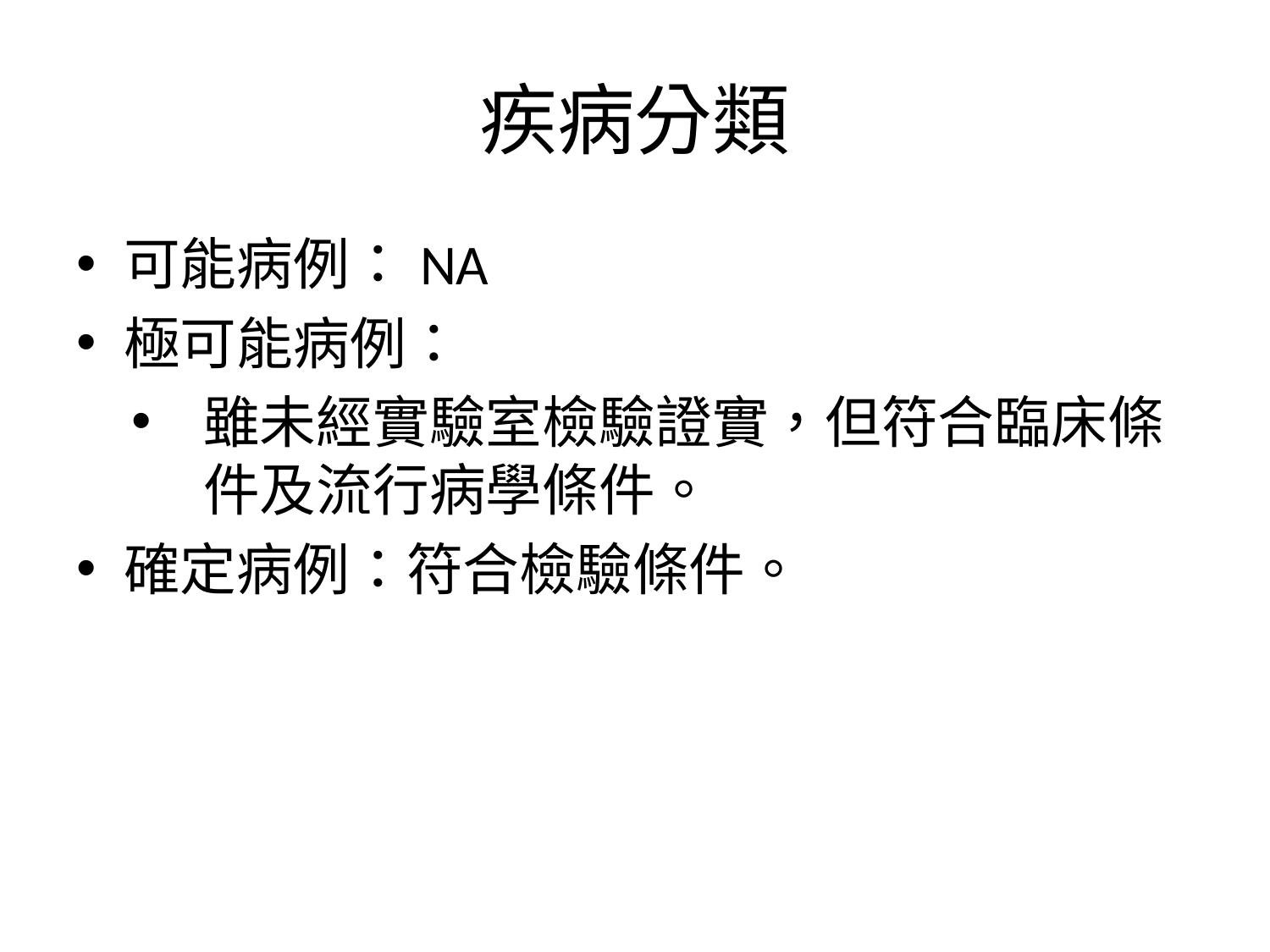

# 疾病分類
可能病例：NA
極可能病例：
雖未經實驗室檢驗證實，但符合臨床條件及流行病學條件。
確定病例：符合檢驗條件。